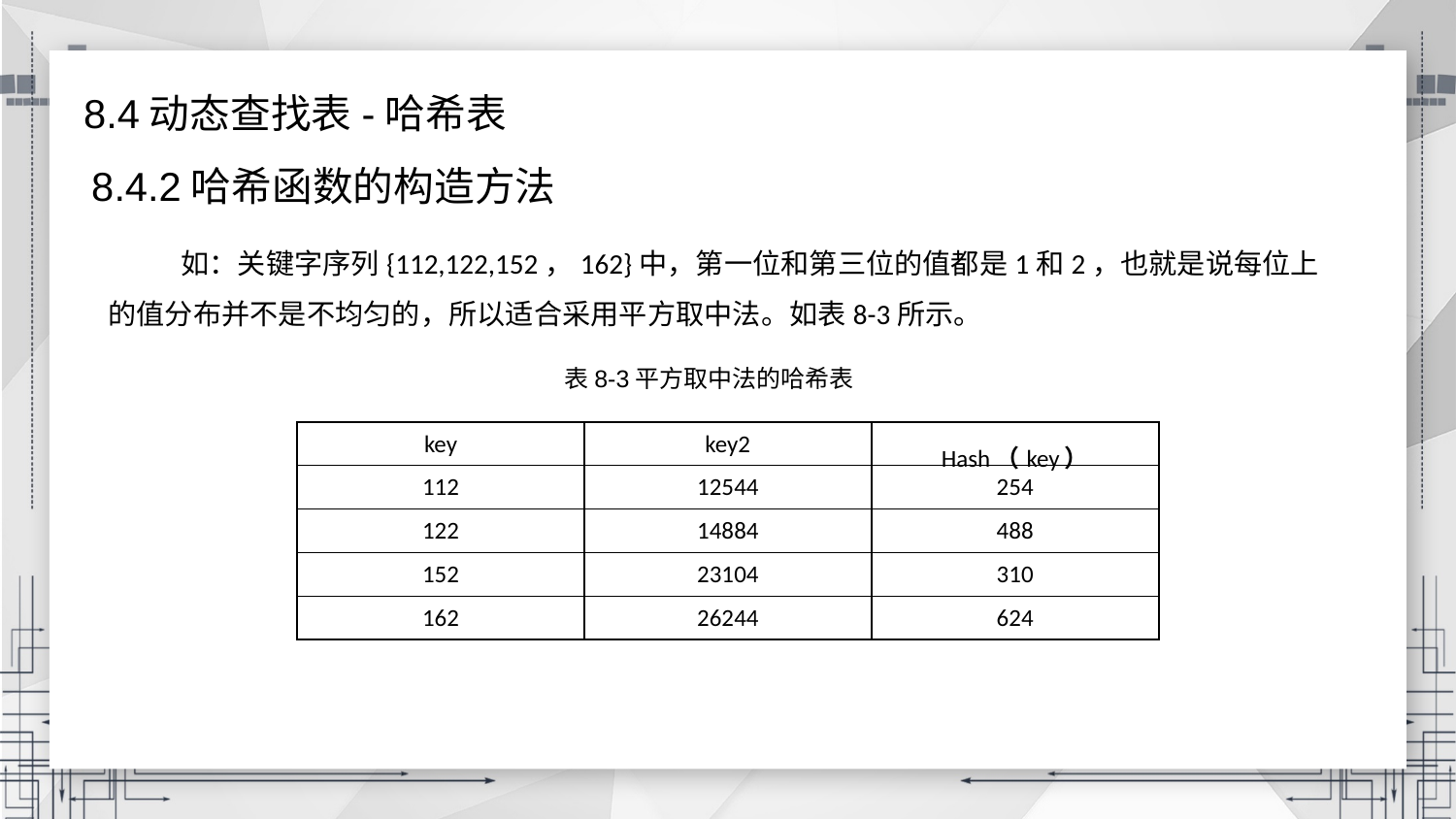

8.4动态查找表-哈希表
8.4.2哈希函数的构造方法
如：关键字序列{112,122,152，162}中，第一位和第三位的值都是1和2，也就是说每位上的值分布并不是不均匀的，所以适合采用平方取中法。如表8-3所示。
表8-3平方取中法的哈希表
| key | key2 | Hash（key） |
| --- | --- | --- |
| 112 | 12544 | 254 |
| 122 | 14884 | 488 |
| 152 | 23104 | 310 |
| 162 | 26244 | 624 |